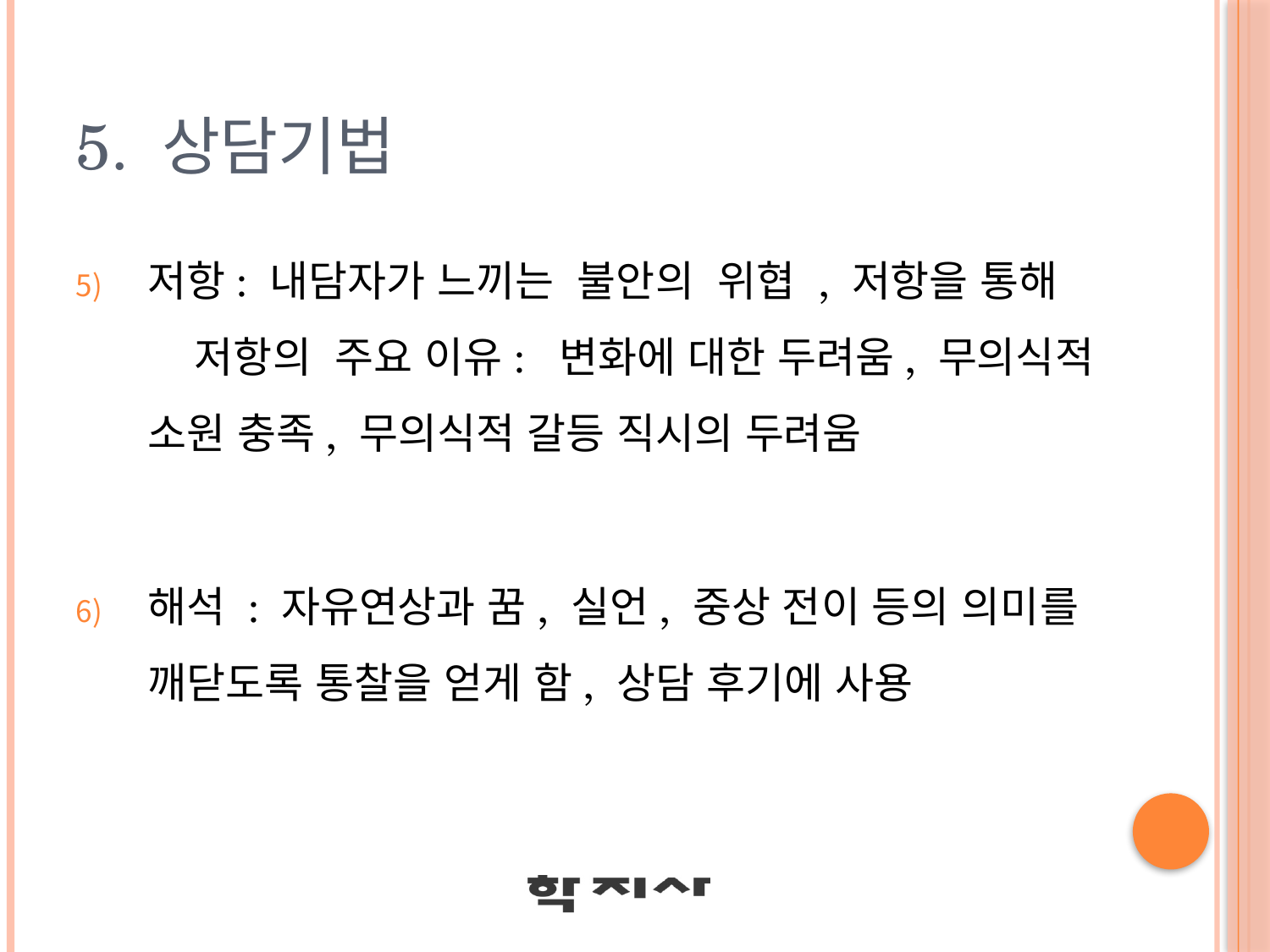

# 5. 상담기법
저항: 내담자가 느끼는  불안의  위협 , 저항을 통해          저항의  주요 이유:  변화에 대한 두려움, 무의식적 소원 충족, 무의식적 갈등 직시의 두려움

해석 : 자유연상과 꿈, 실언, 중상 전이 등의 의미를 깨닫도록 통찰을 얻게 함, 상담 후기에 사용